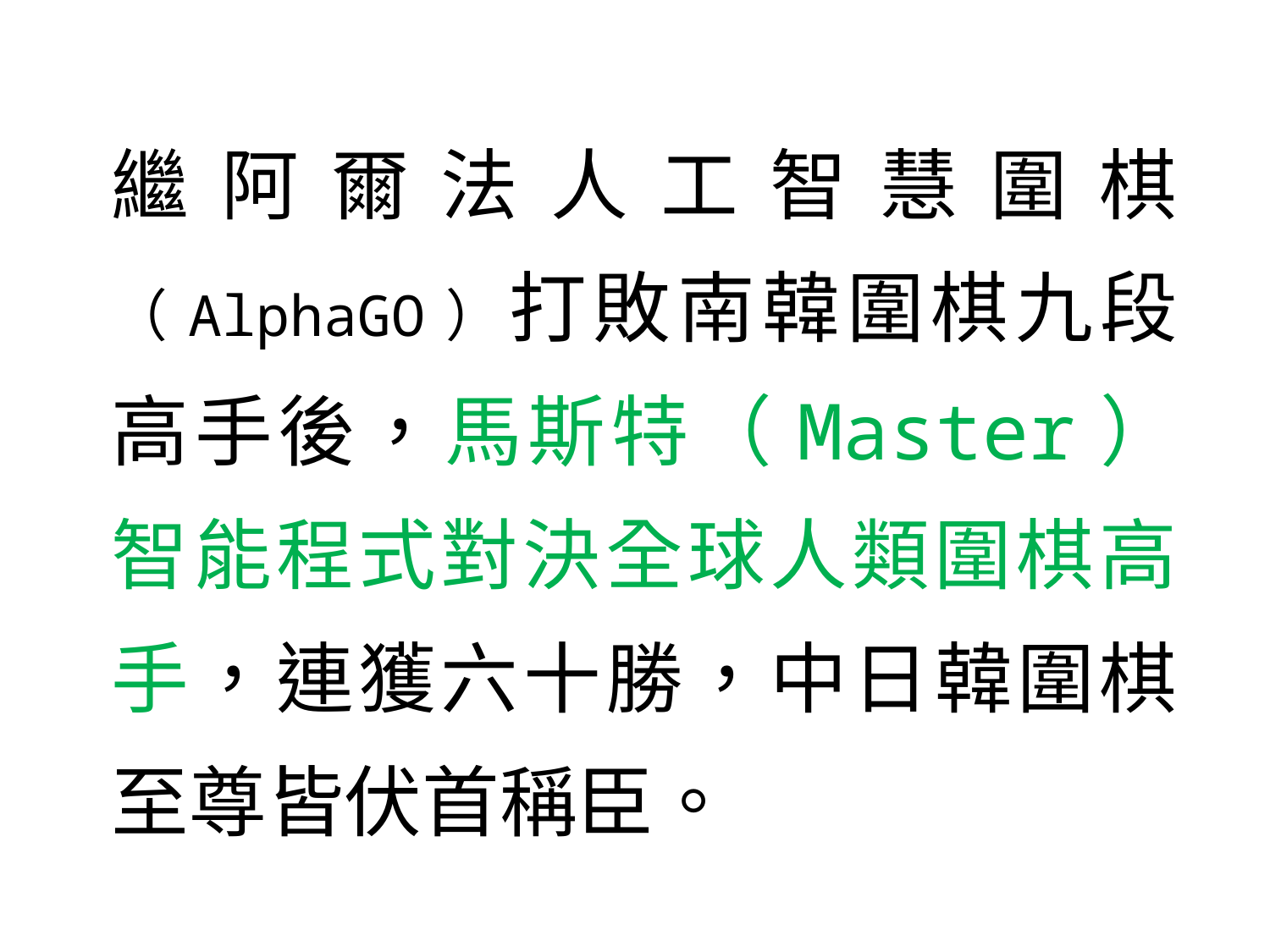

繼阿爾法人工智慧圍棋（AlphaGO）打敗南韓圍棋九段高手後，馬斯特（Master）智能程式對決全球人類圍棋高手，連獲六十勝，中日韓圍棋至尊皆伏首稱臣。